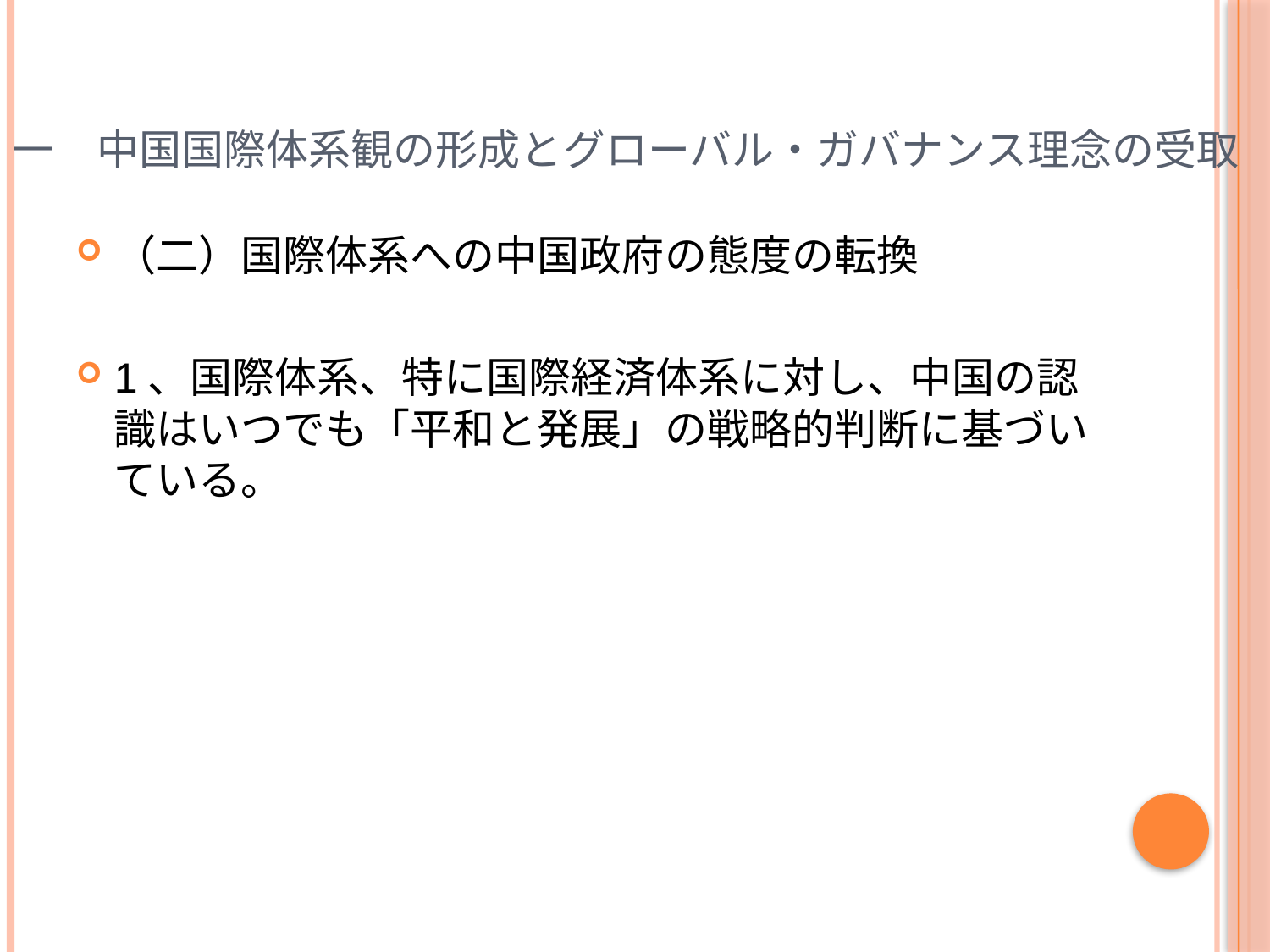

# 一　中国国際体系観の形成とグローバル・ガバナンス理念の受取
（二）国際体系への中国政府の態度の転換

1、国際体系、特に国際経済体系に対し、中国の認識はいつでも「平和と発展」の戦略的判断に基づいている。